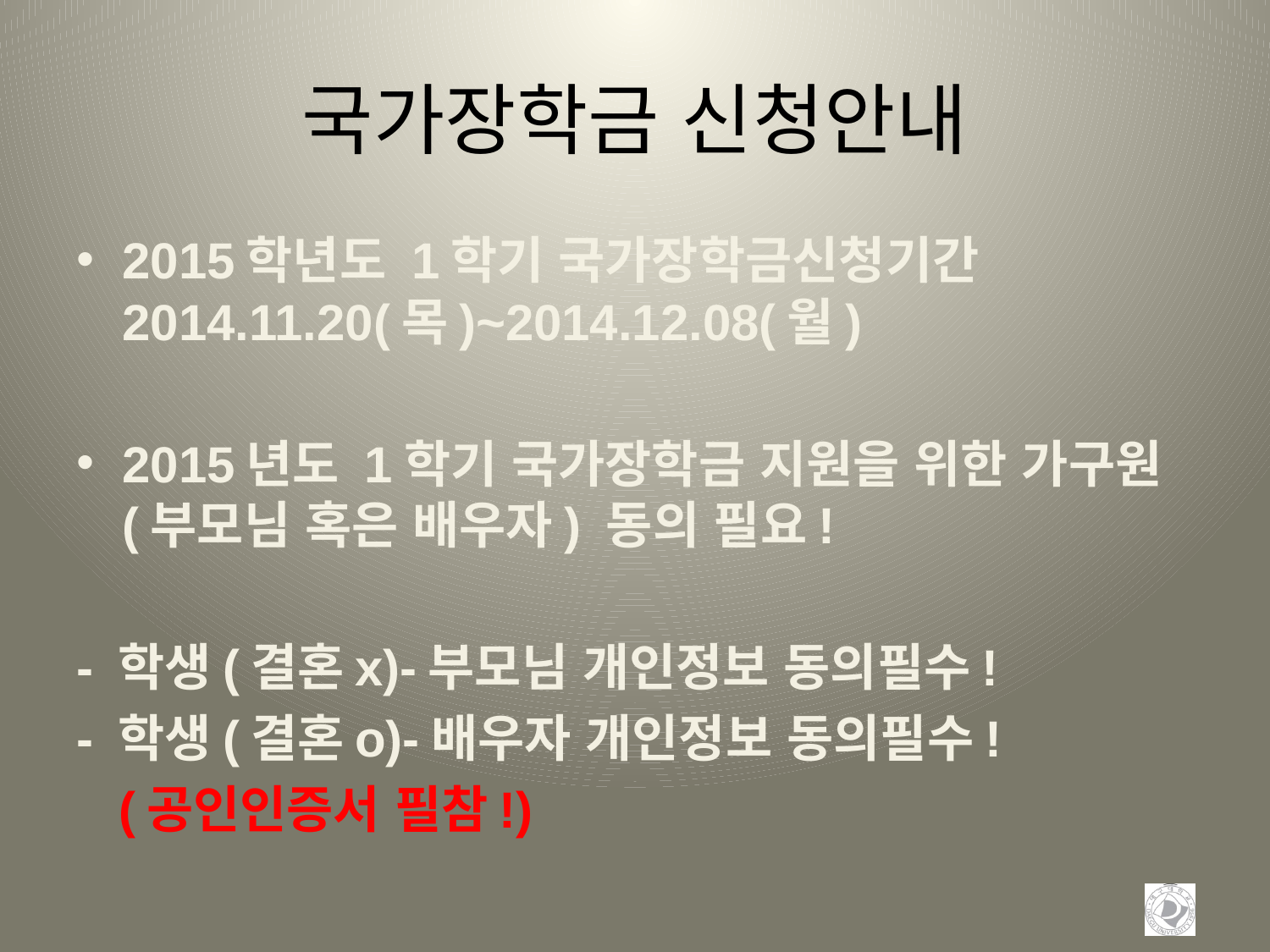

# 국가장학금 신청안내
2015학년도 1학기 국가장학금신청기간2014.11.20(목)~2014.12.08(월)

2015년도 1학기 국가장학금 지원을 위한 가구원(부모님 혹은 배우자) 동의 필요!

- 학생(결혼x)-부모님 개인정보 동의필수!
- 학생(결혼o)-배우자 개인정보 동의필수!
   (공인인증서 필참!)